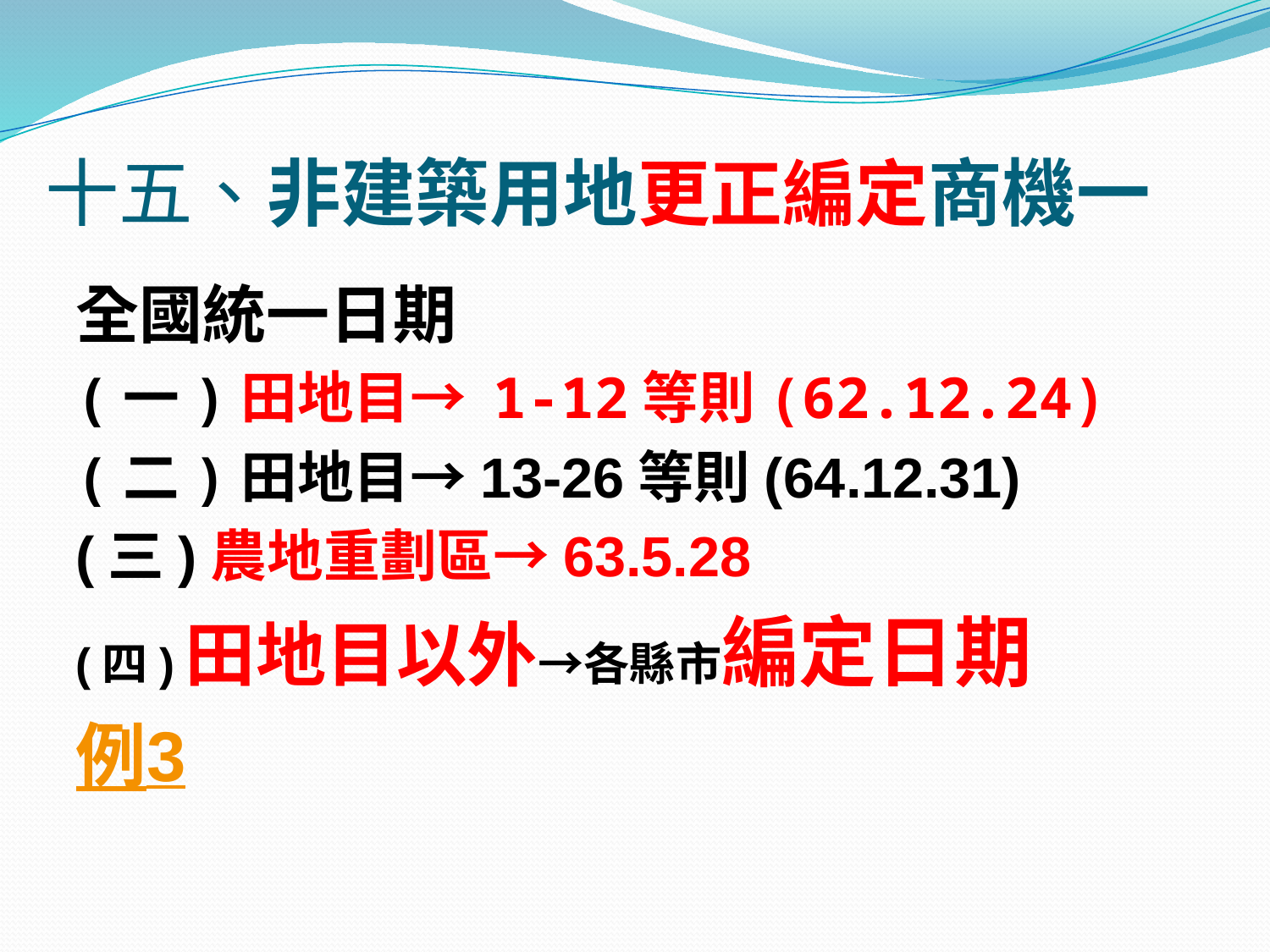

# 十五、非建築用地更正編定商機一
全國統一日期
(一)田地目→ 1-12等則(62.12.24)
(二)田地目→13-26等則(64.12.31)
(三)農地重劃區→63.5.28
(四)田地目以外→各縣市編定日期
例3